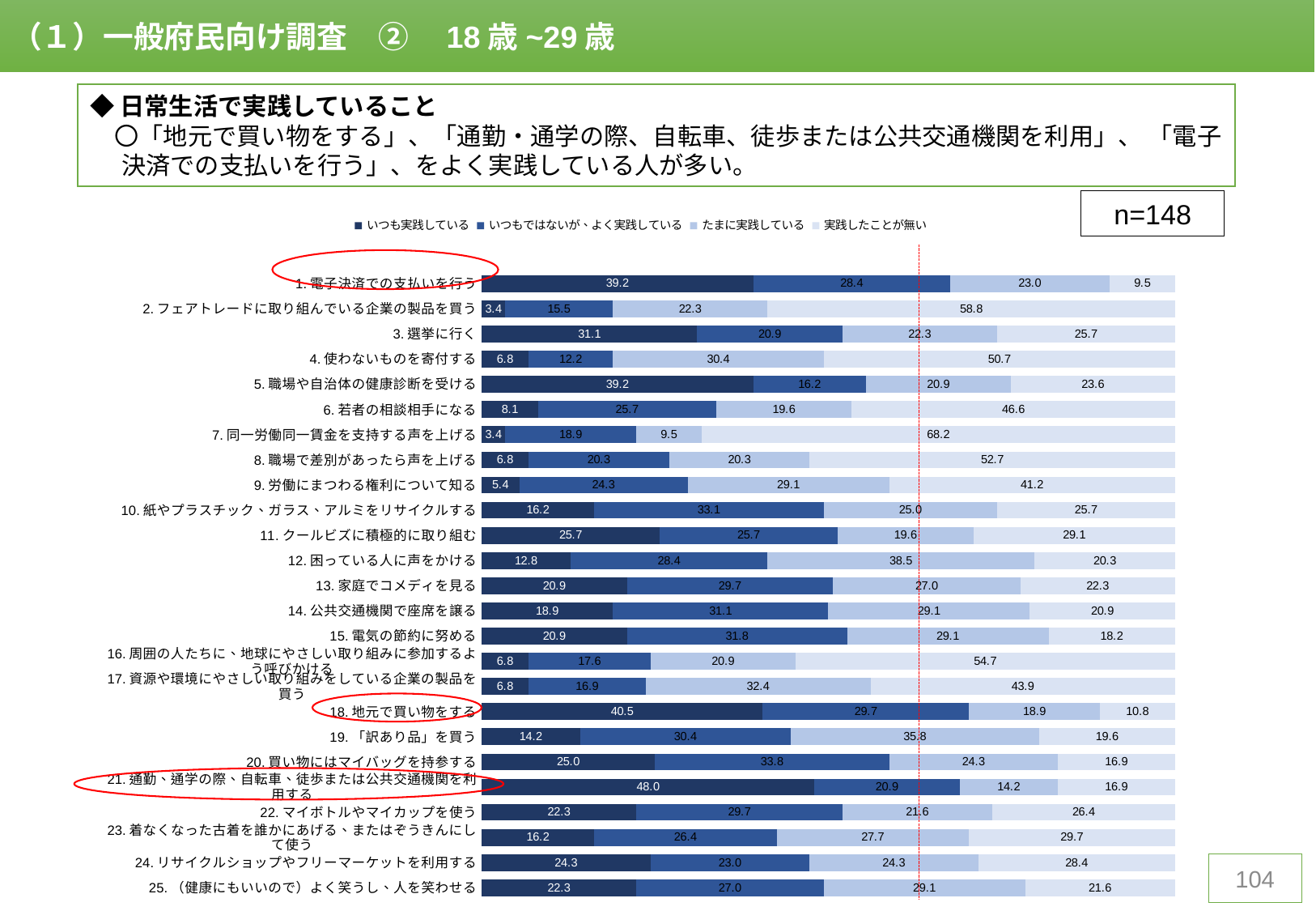

（１）一般府民向け調査　②　18歳~29歳
◆日常生活で実践していること
　〇「地元で買い物をする」、「通勤・通学の際、自転車、徒歩または公共交通機関を利用」、 「電子決済での支払いを行う」、をよく実践している人が多い。
n=148

### Chart

| Category | いつも実践している | いつもではないが、よく実践している | たまに実践している | 実践したことが無い |
|---|---|---|---|---|
| 1.電子決済での支払いを行う | 39.189189189189 | 28.378378378378 | 22.972972972973 | 9.4594594594595 |
| 2.フェアトレードに取り組んでいる企業の製品を買う | 3.3783783783784 | 15.540540540541 | 22.297297297297 | 58.783783783784 |
| 3.選挙に行く | 31.081081081081 | 20.945945945946 | 22.297297297297 | 25.675675675676 |
| 4.使わないものを寄付する | 6.7567567567568 | 12.162162162162 | 30.405405405405 | 50.675675675676 |
| 5.職場や自治体の健康診断を受ける | 39.189189189189 | 16.216216216216 | 20.945945945946 | 23.648648648649 |
| 6.若者の相談相手になる | 8.1081081081081 | 25.675675675676 | 19.594594594595 | 46.621621621622 |
| 7.同一労働同一賃金を支持する声を上げる | 3.3783783783784 | 18.918918918919 | 9.4594594594595 | 68.243243243243 |
| 8.職場で差別があったら声を上げる | 6.7567567567568 | 20.27027027027 | 20.27027027027 | 52.702702702703 |
| 9.労働にまつわる権利について知る | 5.4054054054054 | 24.324324324324 | 29.054054054054 | 41.216216216216 |
| 10.紙やプラスチック、ガラス、アルミをリサイクルする | 16.216216216216 | 33.108108108108 | 25.0 | 25.675675675676 |
| 11.クールビズに積極的に取り組む | 25.675675675676 | 25.675675675676 | 19.594594594595 | 29.054054054054 |
| 12.困っている人に声をかける | 12.837837837838 | 28.378378378378 | 38.513513513514 | 20.27027027027 |
| 13.家庭でコメディを見る | 20.945945945946 | 29.72972972973 | 27.027027027027 | 22.297297297297 |
| 14.公共交通機関で座席を譲る | 18.918918918919 | 31.081081081081 | 29.054054054054 | 20.945945945946 |
| 15.電気の節約に努める | 20.945945945946 | 31.756756756757 | 29.054054054054 | 18.243243243243 |
| 16.周囲の人たちに、地球にやさしい取り組みに参加するよう呼びかける | 6.7567567567568 | 17.567567567568 | 20.945945945946 | 54.72972972973 |
| 17.資源や環境にやさしい取り組みをしている企業の製品を買う | 6.7567567567568 | 16.891891891892 | 32.432432432432 | 43.918918918919 |
| 18.地元で買い物をする | 40.540540540541 | 29.72972972973 | 18.918918918919 | 10.810810810811 |
| 19.「訳あり品」を買う | 14.189189189189 | 30.405405405405 | 35.810810810811 | 19.594594594595 |
| 20.買い物にはマイバッグを持参する | 25.0 | 33.783783783784 | 24.324324324324 | 16.891891891892 |
| 21.通勤、通学の際、自転車、徒歩または公共交通機関を利用する | 47.972972972973 | 20.945945945946 | 14.189189189189 | 16.891891891892 |
| 22.マイボトルやマイカップを使う | 22.297297297297 | 29.72972972973 | 21.621621621622 | 26.351351351351 |
| 23.着なくなった古着を誰かにあげる、またはぞうきんにして使う | 16.216216216216 | 26.351351351351 | 27.702702702703 | 29.72972972973 |
| 24.リサイクルショップやフリーマーケットを利用する | 24.324324324324 | 22.972972972973 | 24.324324324324 | 28.378378378378 |
| 25.（健康にもいいので）よく笑うし、人を笑わせる | 22.297297297297 | 27.027027027027 | 29.054054054054 | 21.621621621622 |

104